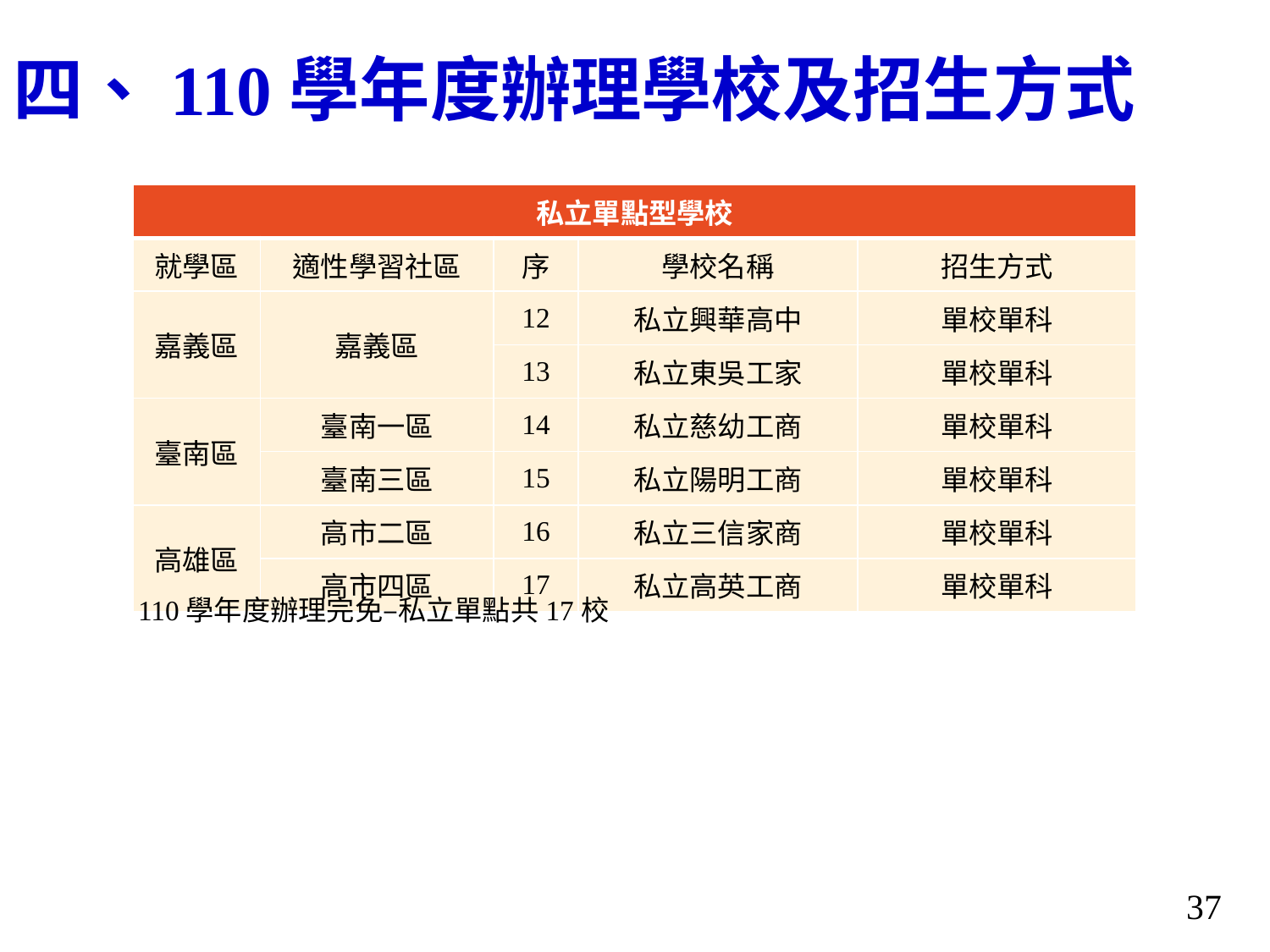

# 四、110學年度辦理學校及招生方式
| 私立單點型學校 |  |  |  |  |
| --- | --- | --- | --- | --- |
| 就學區 | 適性學習社區 | 序 | 學校名稱 | 招生方式 |
| 嘉義區 | 嘉義區 | 12 | 私立興華高中 | 單校單科 |
|  |  | 13 | 私立東吳工家 | 單校單科 |
| 臺南區 | 臺南一區 | 14 | 私立慈幼工商 | 單校單科 |
|  | 臺南三區 | 15 | 私立陽明工商 | 單校單科 |
| 高雄區 | 高市二區 | 16 | 私立三信家商 | 單校單科 |
|  | 高市四區 | 17 | 私立高英工商 | 單校單科 |
110學年度辦理完免–私立單點共17校
37